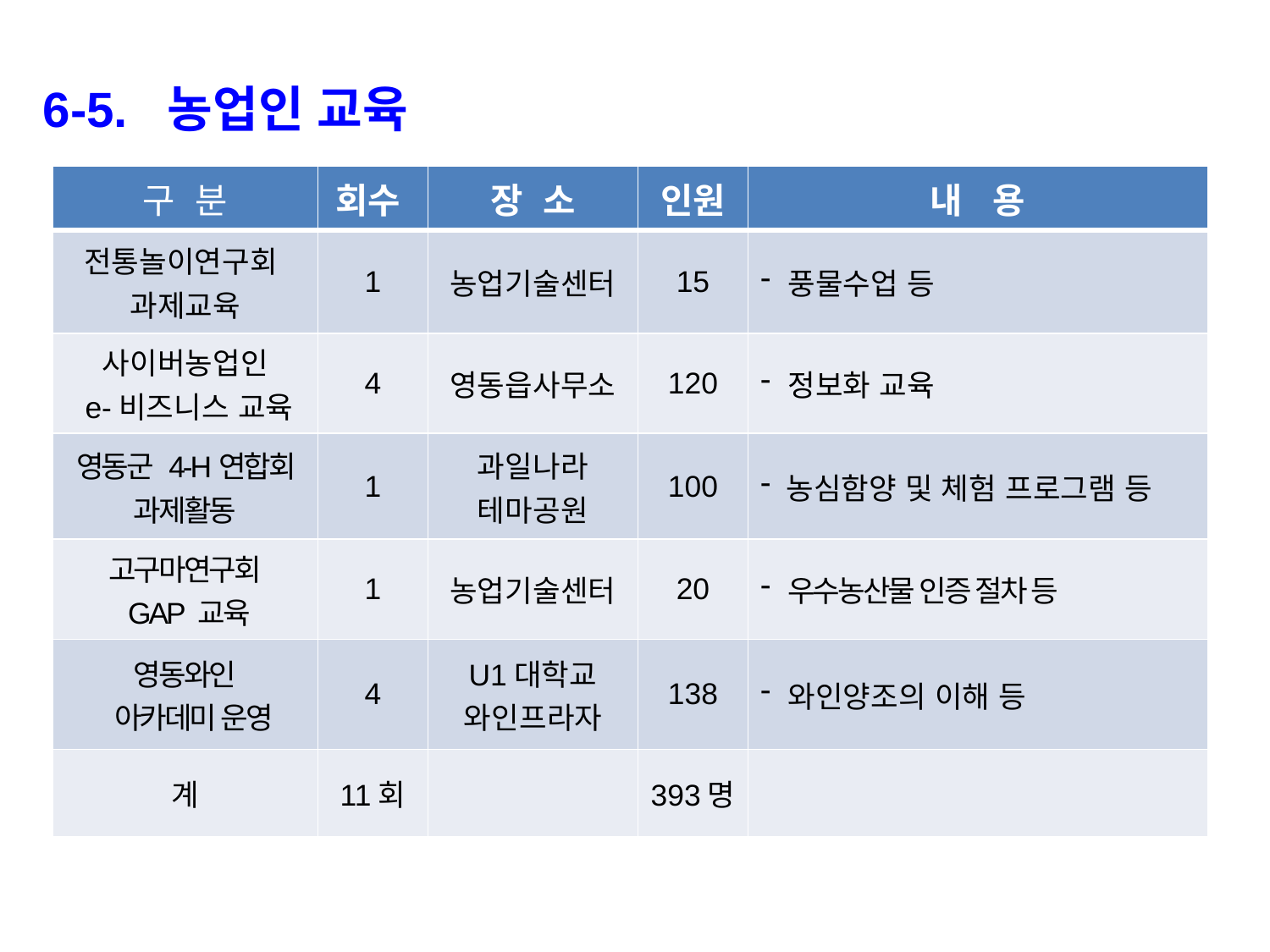

6-5.  농업인 교육

| 구 분 | 회수 | 장 소 | 인원 | 내 용 |
| --- | --- | --- | --- | --- |
| 전통놀이연구회 과제교육 | 1 | 농업기술센터 | 15 | 풍물수업 등 |
| 사이버농업인 e-비즈니스 교육 | 4 | 영동읍사무소 | 120 | 정보화 교육 |
| 영동군 4-H연합회 과제활동 | 1 | 과일나라 테마공원 | 100 | 농심함양 및 체험 프로그램 등 |
| 고구마연구회 GAP 교육 | 1 | 농업기술센터 | 20 | 우수농산물 인증 절차 등 |
| 영동와인 아카데미 운영 | 4 | U1대학교 와인프라자 | 138 | 와인양조의 이해 등 |
| 계 | 11회 |  | 393명 |  |